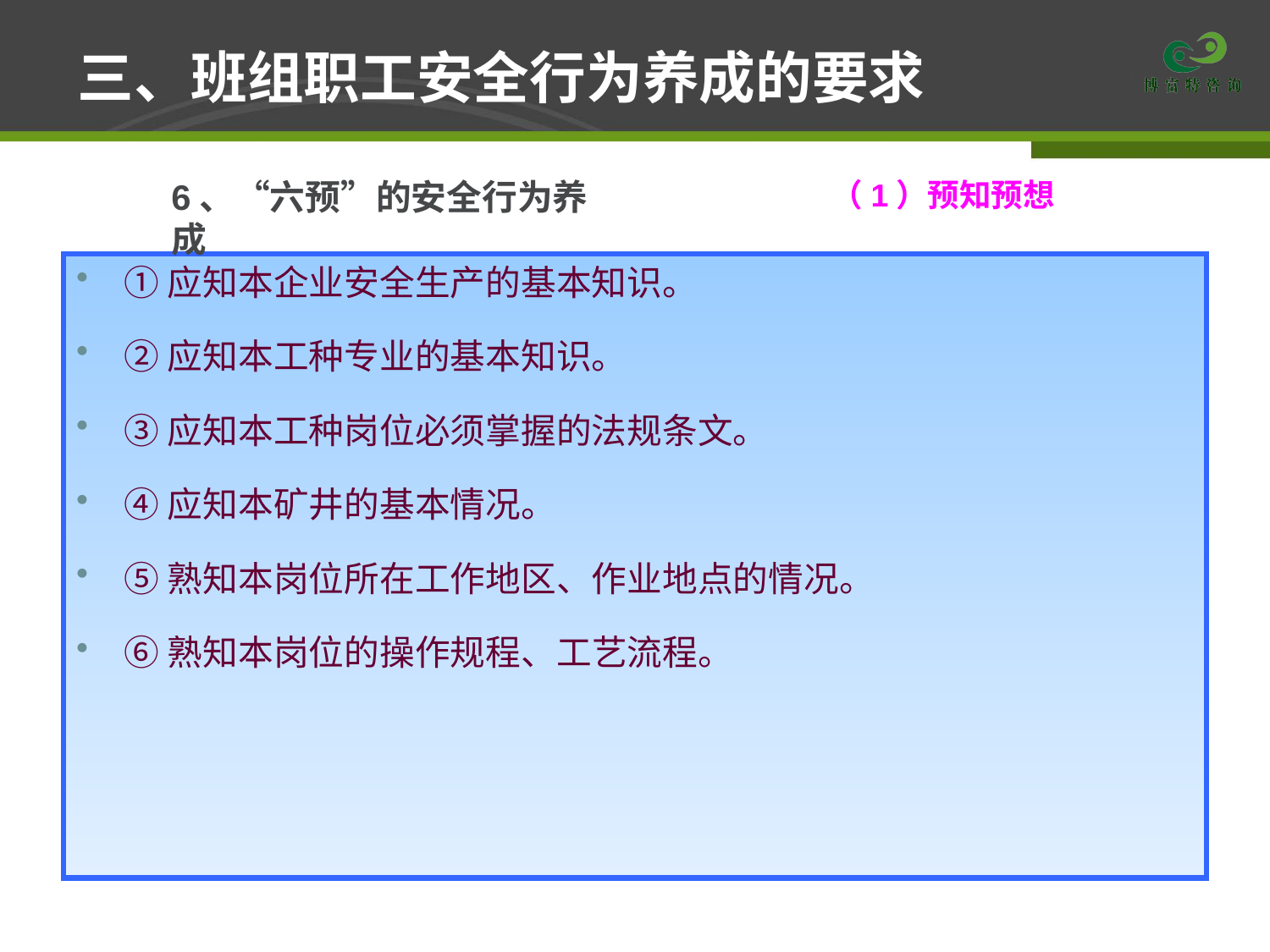

# 三、班组职工安全行为养成的要求
6、“六预”的安全行为养成
（1）预知预想
①应知本企业安全生产的基本知识。
②应知本工种专业的基本知识。
③应知本工种岗位必须掌握的法规条文。
④应知本矿井的基本情况。
⑤熟知本岗位所在工作地区、作业地点的情况。
⑥熟知本岗位的操作规程、工艺流程。
73